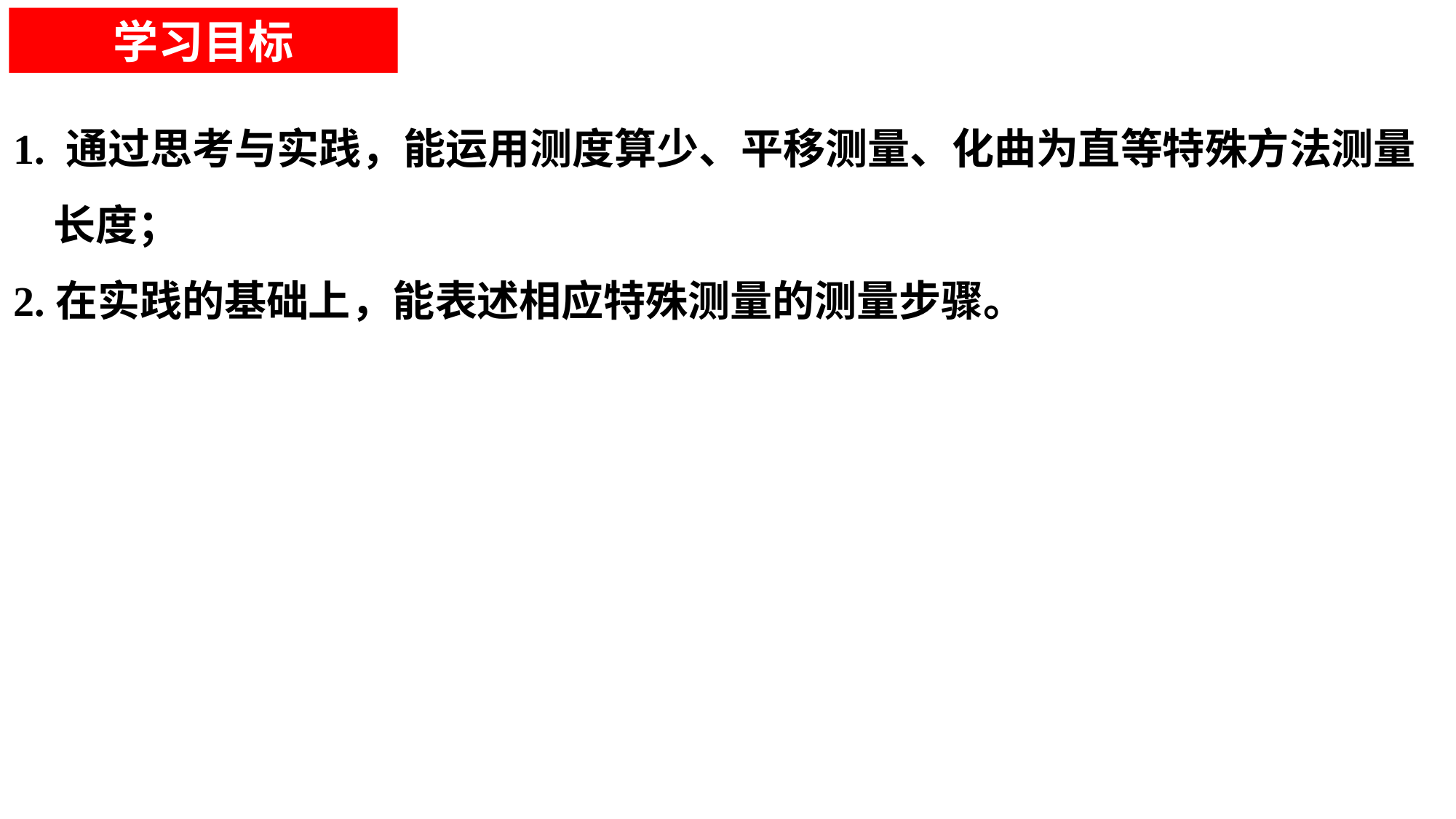

学习目标
1. 通过思考与实践，能运用测度算少、平移测量、化曲为直等特殊方法测量长度；
2.在实践的基础上，能表述相应特殊测量的测量步骤。